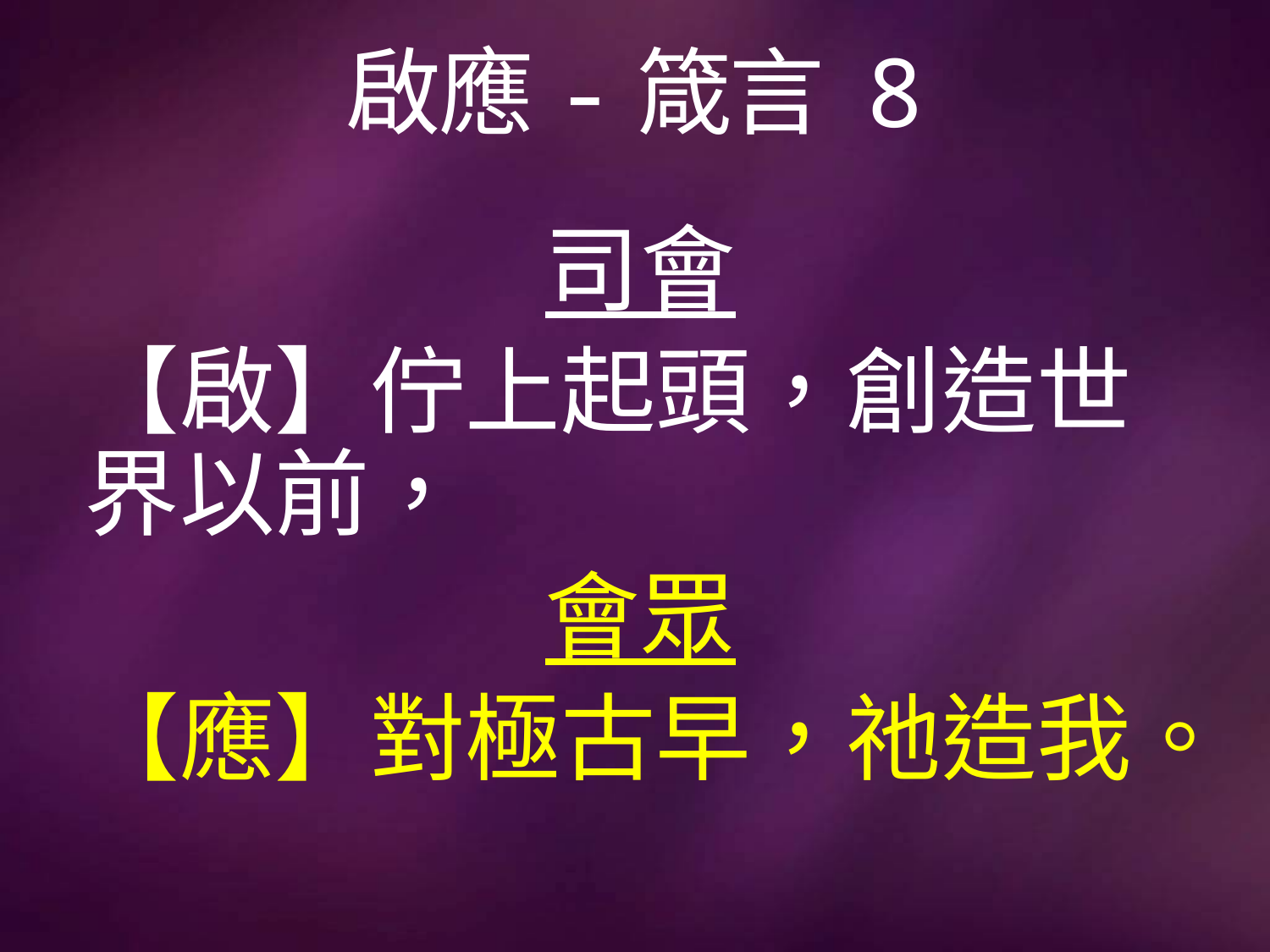

# 啟應-箴言 8
司會
【啟】佇上起頭，創造世界以前，
會眾
【應】對極古早，祂造我。